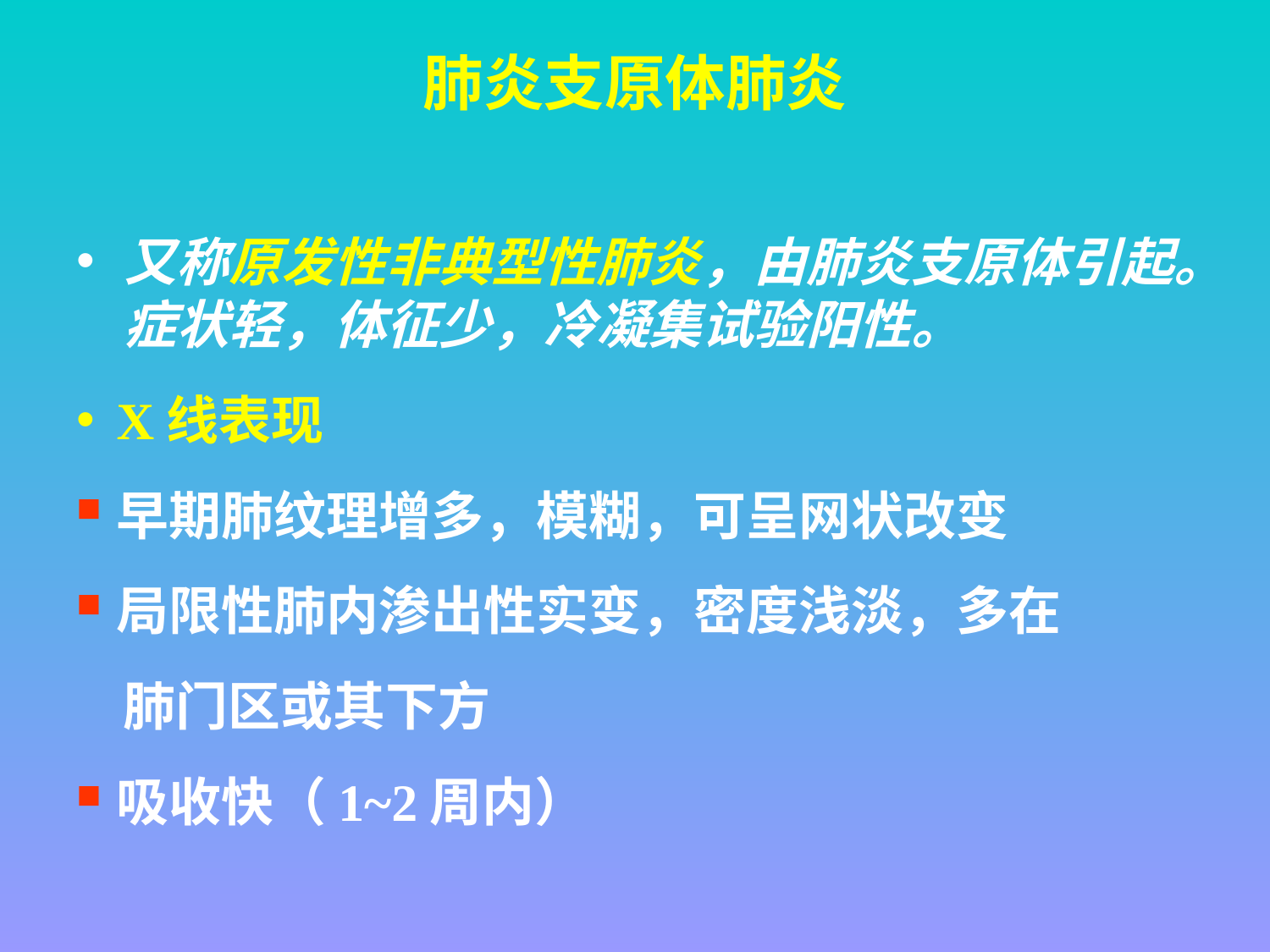

# 肺炎支原体肺炎
又称原发性非典型性肺炎，由肺炎支原体引起。症状轻，体征少，冷凝集试验阳性。
X线表现
早期肺纹理增多，模糊，可呈网状改变
局限性肺内渗出性实变，密度浅淡，多在
   肺门区或其下方
吸收快（1~2周内）